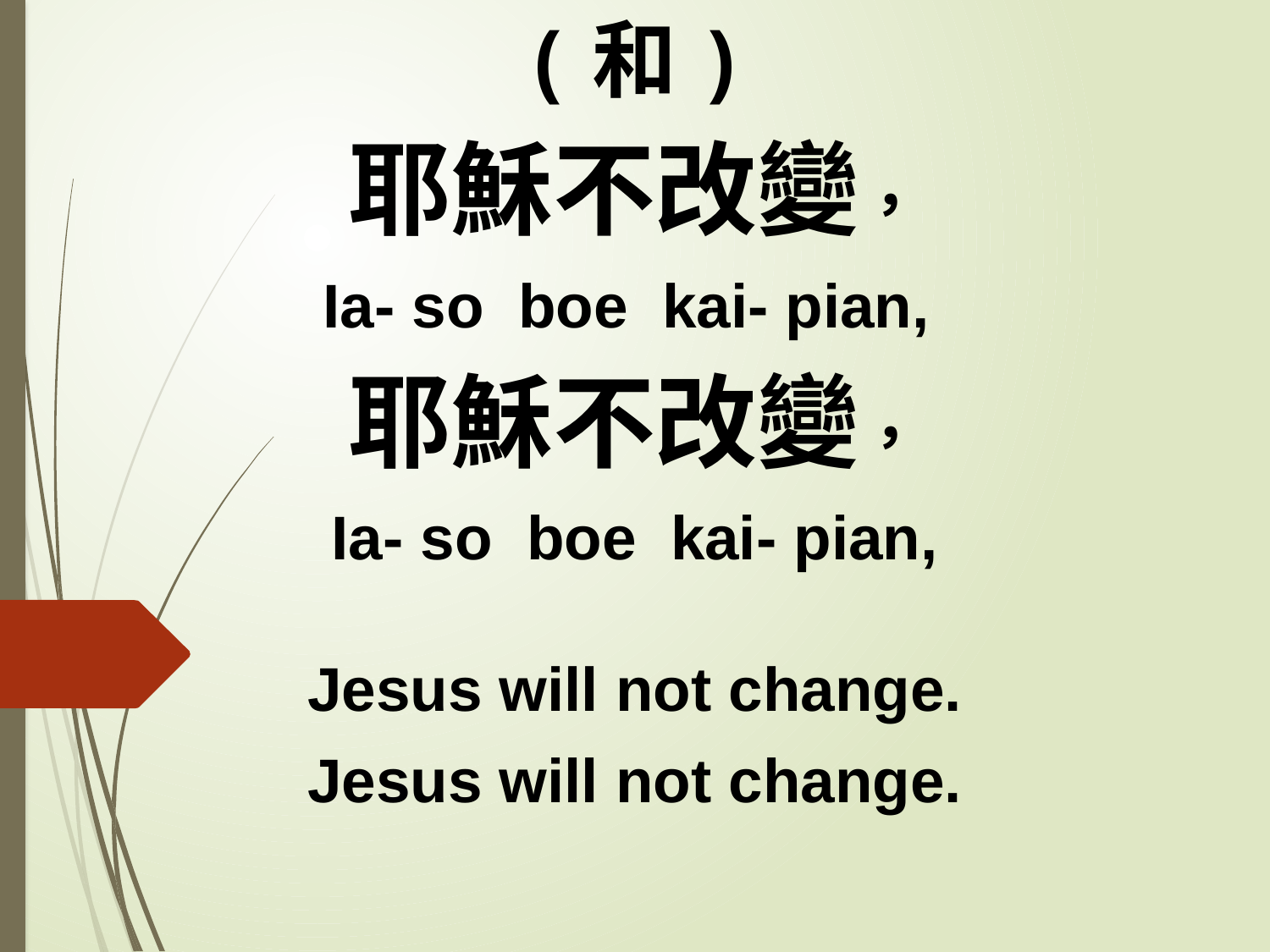

(和)
耶穌不改變，
Ia- so  boe  kai- pian,
耶穌不改變，
Ia- so  boe  kai- pian,

Jesus will not change.
Jesus will not change.